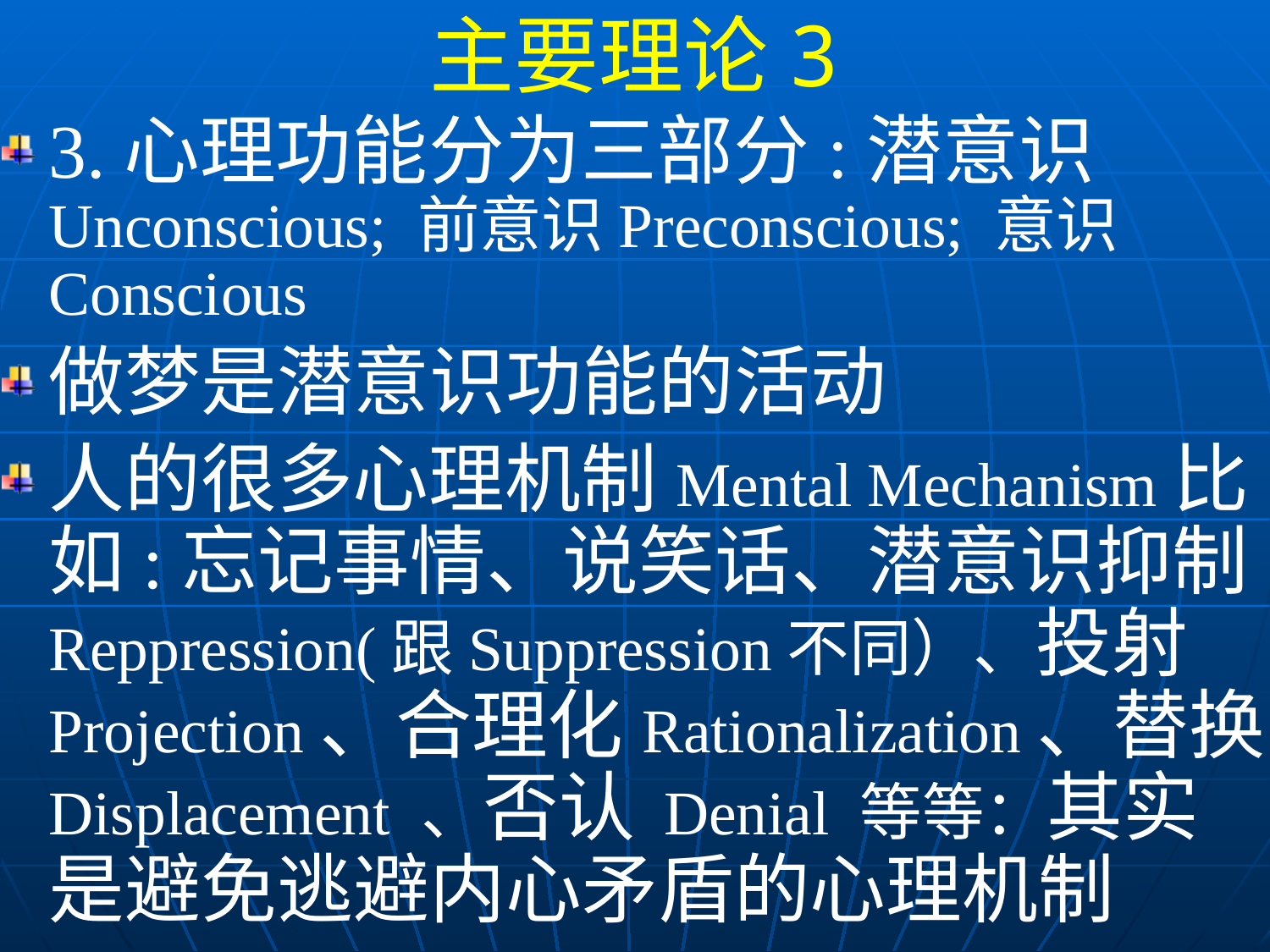

主要理论3
3.心理功能分为三部分:潜意识Unconscious; 前意识Preconscious; 意识Conscious
做梦是潜意识功能的活动
人的很多心理机制Mental Mechanism比如:忘记事情、说笑话、潜意识抑制Reppression(跟Suppression不同）、投射Projection、合理化Rationalization、替换Displacement 、否认 Denial 等等：其实是避免逃避内心矛盾的心理机制